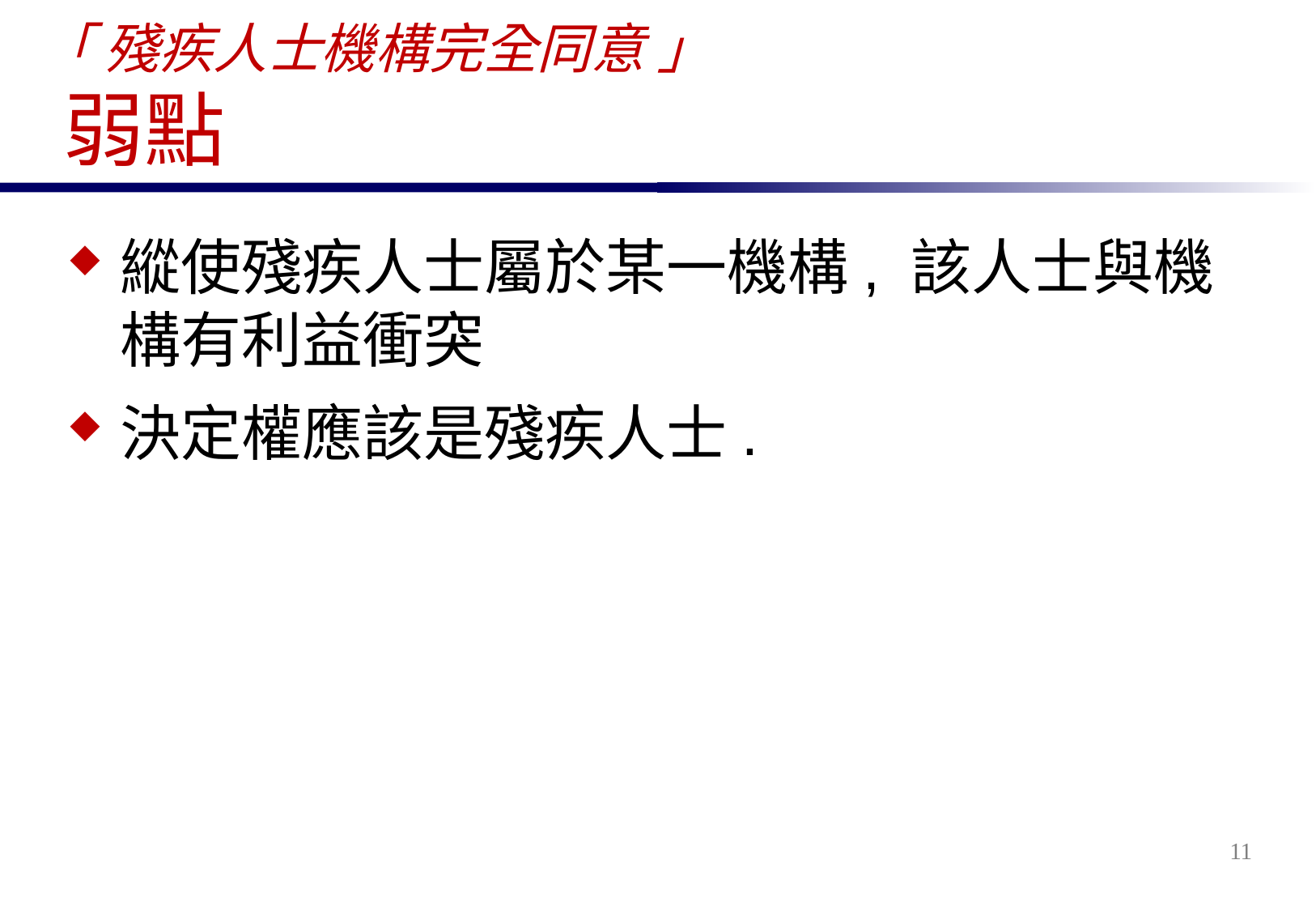

# 「 殘疾人士機構完全同意 」 弱點
縱使殘疾人士屬於某一機構, 該人士與機構有利益衝突
決定權應該是殘疾人士.
11